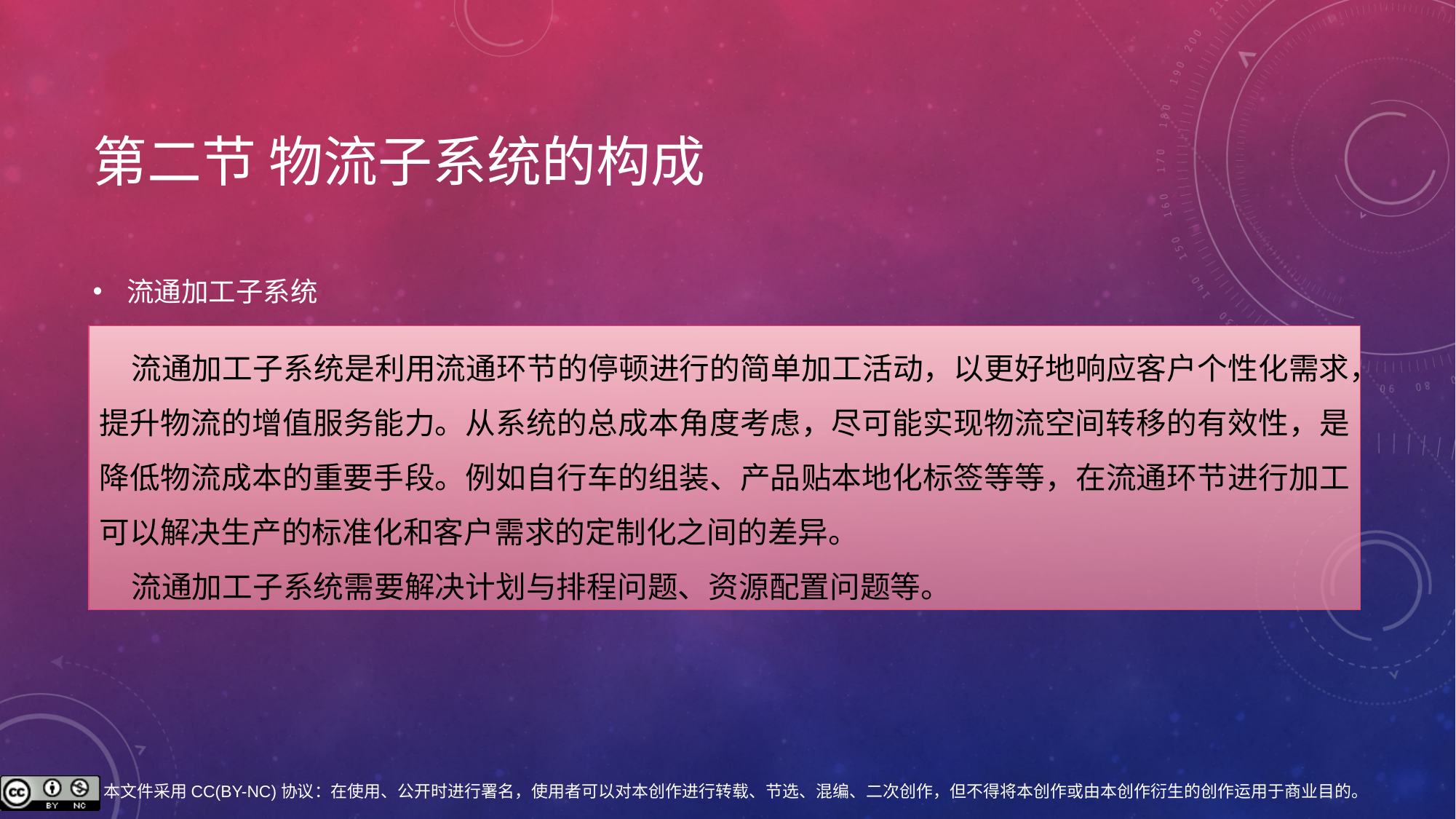

# 第二节 物流子系统的构成
流通加工子系统
流通加工子系统是利用流通环节的停顿进行的简单加工活动，以更好地响应客户个性化需求，提升物流的增值服务能力。从系统的总成本角度考虑，尽可能实现物流空间转移的有效性，是降低物流成本的重要手段。例如自行车的组装、产品贴本地化标签等等，在流通环节进行加工可以解决生产的标准化和客户需求的定制化之间的差异。
流通加工子系统需要解决计划与排程问题、资源配置问题等。